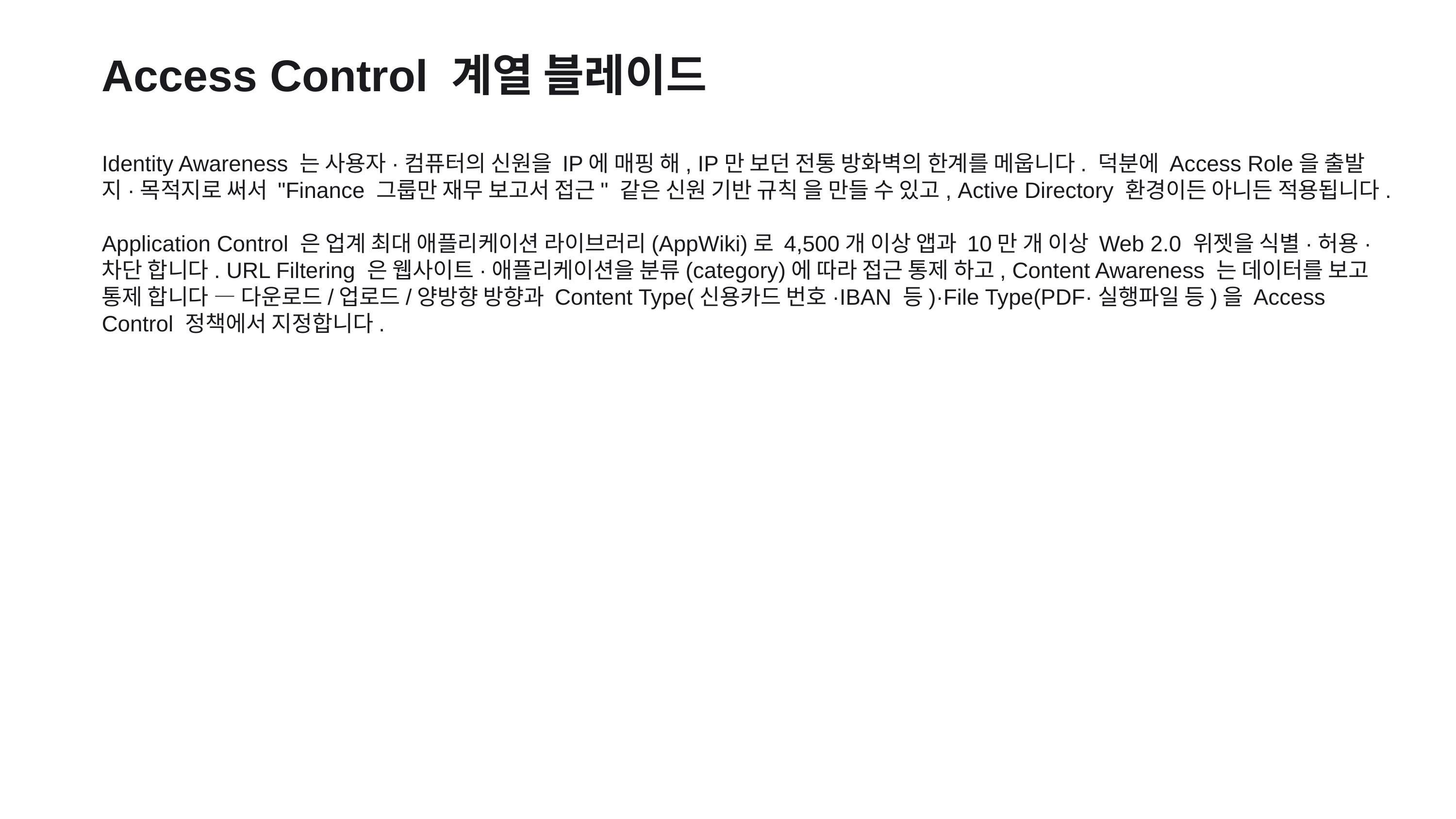

Access Control 계열 블레이드
Identity Awareness 는 사용자·컴퓨터의 신원을 IP에 매핑 해, IP만 보던 전통 방화벽의 한계를 메웁니다. 덕분에 Access Role을 출발지·목적지로 써서 "Finance 그룹만 재무 보고서 접근" 같은 신원 기반 규칙 을 만들 수 있고, Active Directory 환경이든 아니든 적용됩니다.

Application Control 은 업계 최대 애플리케이션 라이브러리(AppWiki)로 4,500개 이상 앱과 10만 개 이상 Web 2.0 위젯을 식별·허용·차단 합니다. URL Filtering 은 웹사이트·애플리케이션을 분류(category)에 따라 접근 통제 하고, Content Awareness 는 데이터를 보고 통제 합니다 — 다운로드/업로드/양방향 방향과 Content Type(신용카드 번호·IBAN 등)·File Type(PDF·실행파일 등)을 Access Control 정책에서 지정합니다.